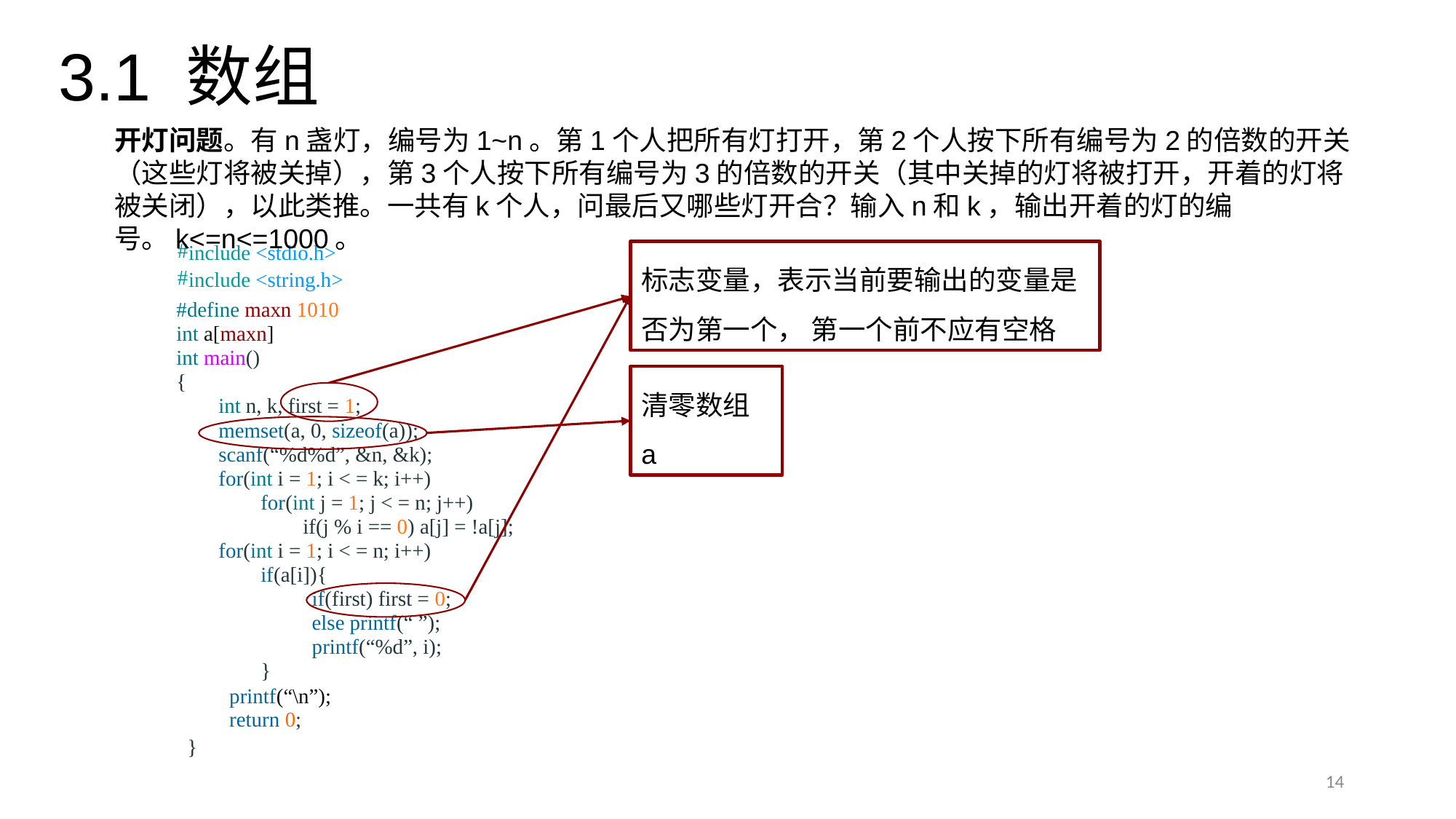

# 3.1 数组
开灯问题。有n盏灯，编号为1~n。第1个人把所有灯打开，第2个人按下所有编号为2的倍数的开关（这些灯将被关掉），第3个人按下所有编号为3的倍数的开关（其中关掉的灯将被打开，开着的灯将被关闭），以此类推。一共有k个人，问最后又哪些灯开合？输入n和k，输出开着的灯的编号。k<=n<=1000。
include <stdio.h>
#
include <string.h>
#
#define maxn 1010
int a[maxn]
int main()
{
        int n, k, first = 1;
        memset(a, 0, sizeof(a));
        scanf(“%d%d”, &n, &k);
        for(int i = 1; i < = k; i++)
                for(int j = 1; j < = n; j++)
                        if(j % i == 0) a[j] = !a[j];
        for(int i = 1; i < = n; i++)
                if(a[i]){
	     if(first) first = 0;
	     else printf(“ ”);
	     printf(“%d”, i);
                }

        printf(“\n”);
        return 0;
}
标志变量，表示当前要输出的变量是否为第一个， 第一个前不应有空格

清零数组a

14